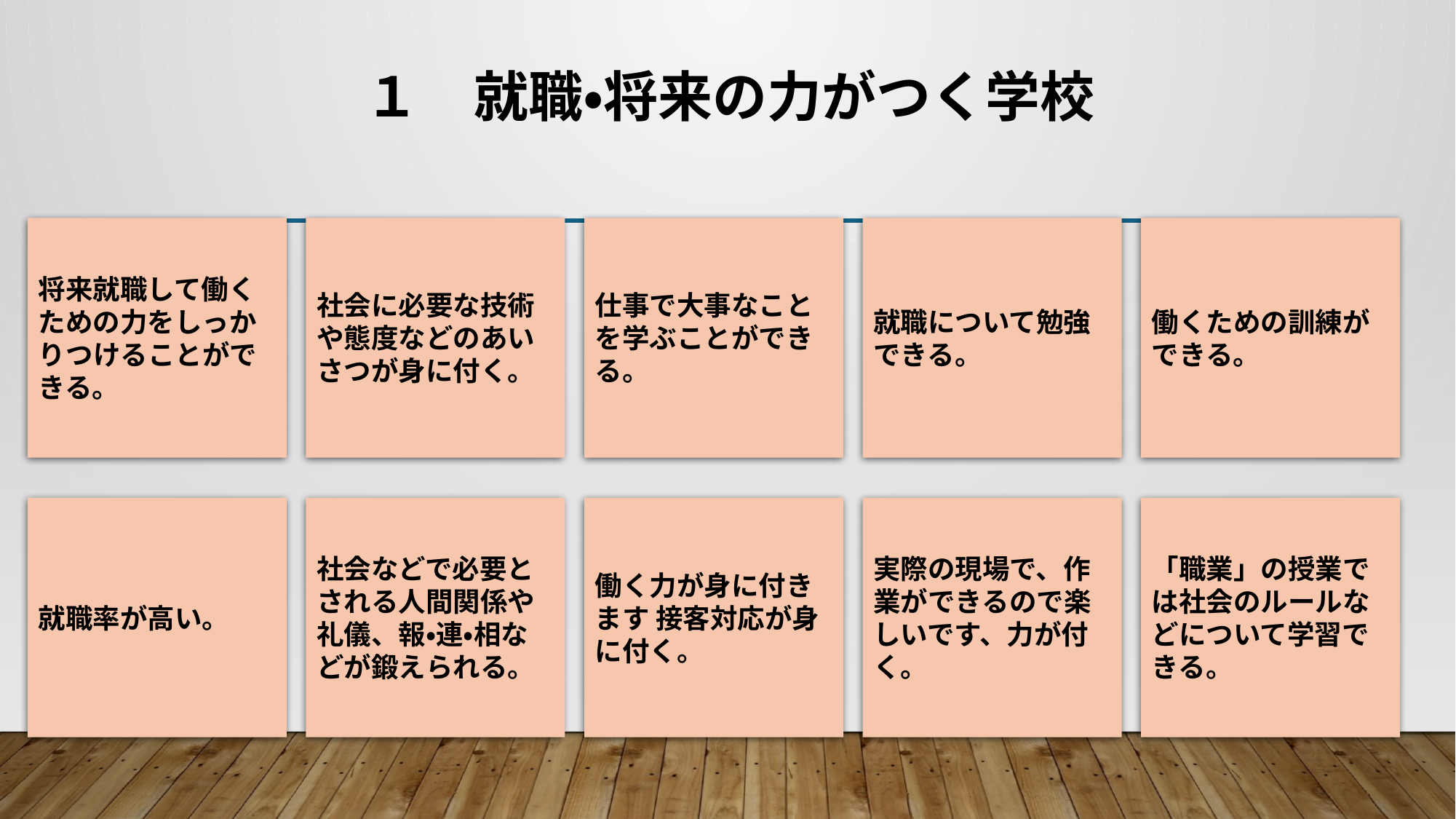

１　就職・将来の力がつく学校
将来就職して働くための力をしっかりつけることができる。
社会に必要な技術や態度などのあいさつが身に付く。
仕事で大事なことを学ぶことができる。
就職について勉強できる。
働くための訓練ができる。
就職率が高い。
社会などで必要とされる人間関係や礼儀、報・連・相などが鍛えられる。
働く力が身に付きます 接客対応が身に付く。
実際の現場で、作業ができるので楽しいです、力が付く。
「職業」の授業では社会のルールなどについて学習できる。